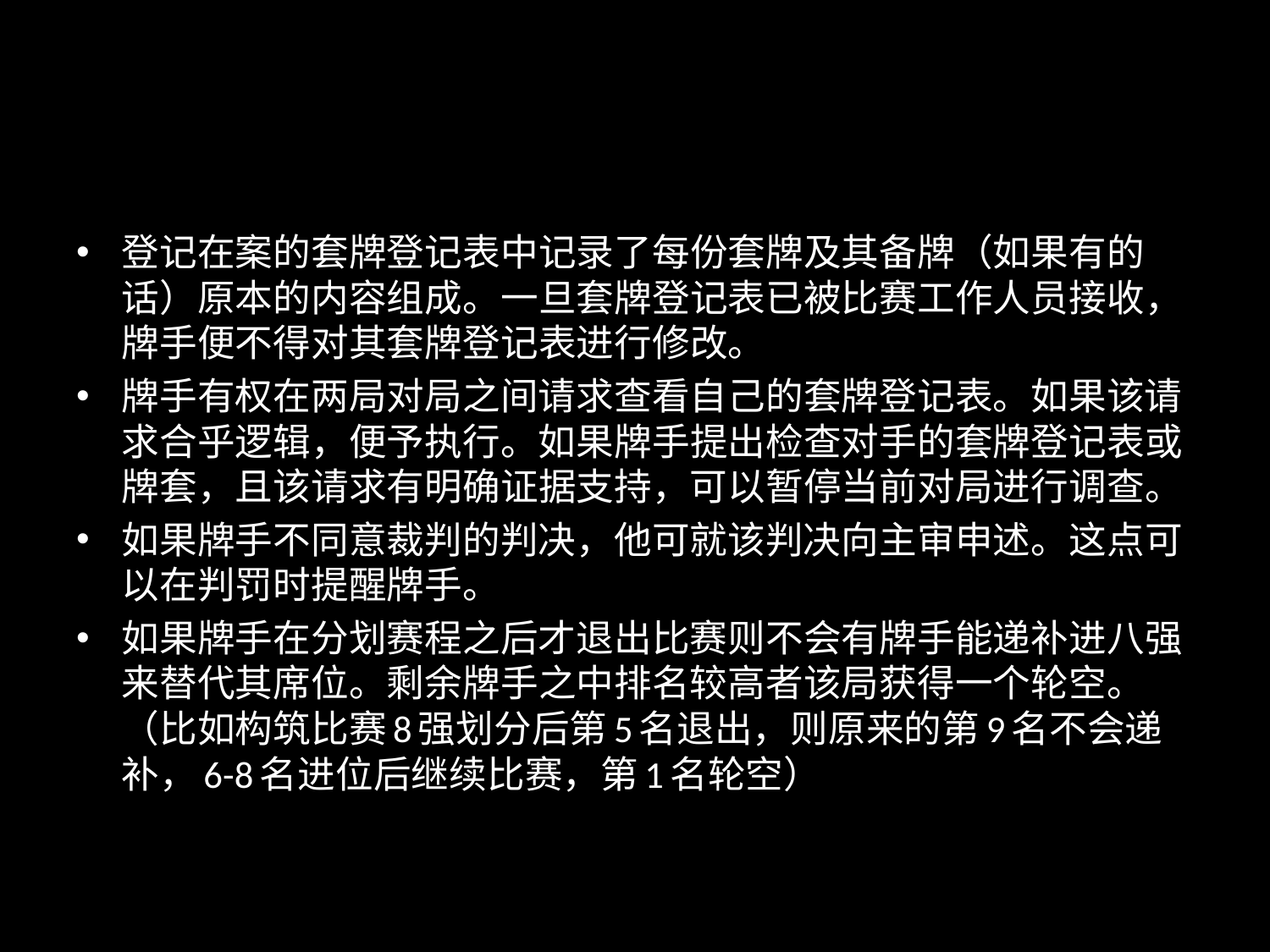

#
登记在案的套牌登记表中记录了每份套牌及其备牌（如果有的话）原本的内容组成。一旦套牌登记表已被比赛工作人员接收，牌手便不得对其套牌登记表进行修改。
牌手有权在两局对局之间请求查看自己的套牌登记表。如果该请求合乎逻辑，便予执行。如果牌手提出检查对手的套牌登记表或牌套，且该请求有明确证据支持，可以暂停当前对局进行调查。
如果牌手不同意裁判的判决，他可就该判决向主审申述。这点可以在判罚时提醒牌手。
如果牌手在分划赛程之后才退出比赛则不会有牌手能递补进八强来替代其席位。剩余牌手之中排名较高者该局获得一个轮空。（比如构筑比赛8强划分后第5名退出，则原来的第9名不会递补，6-8名进位后继续比赛，第1名轮空）